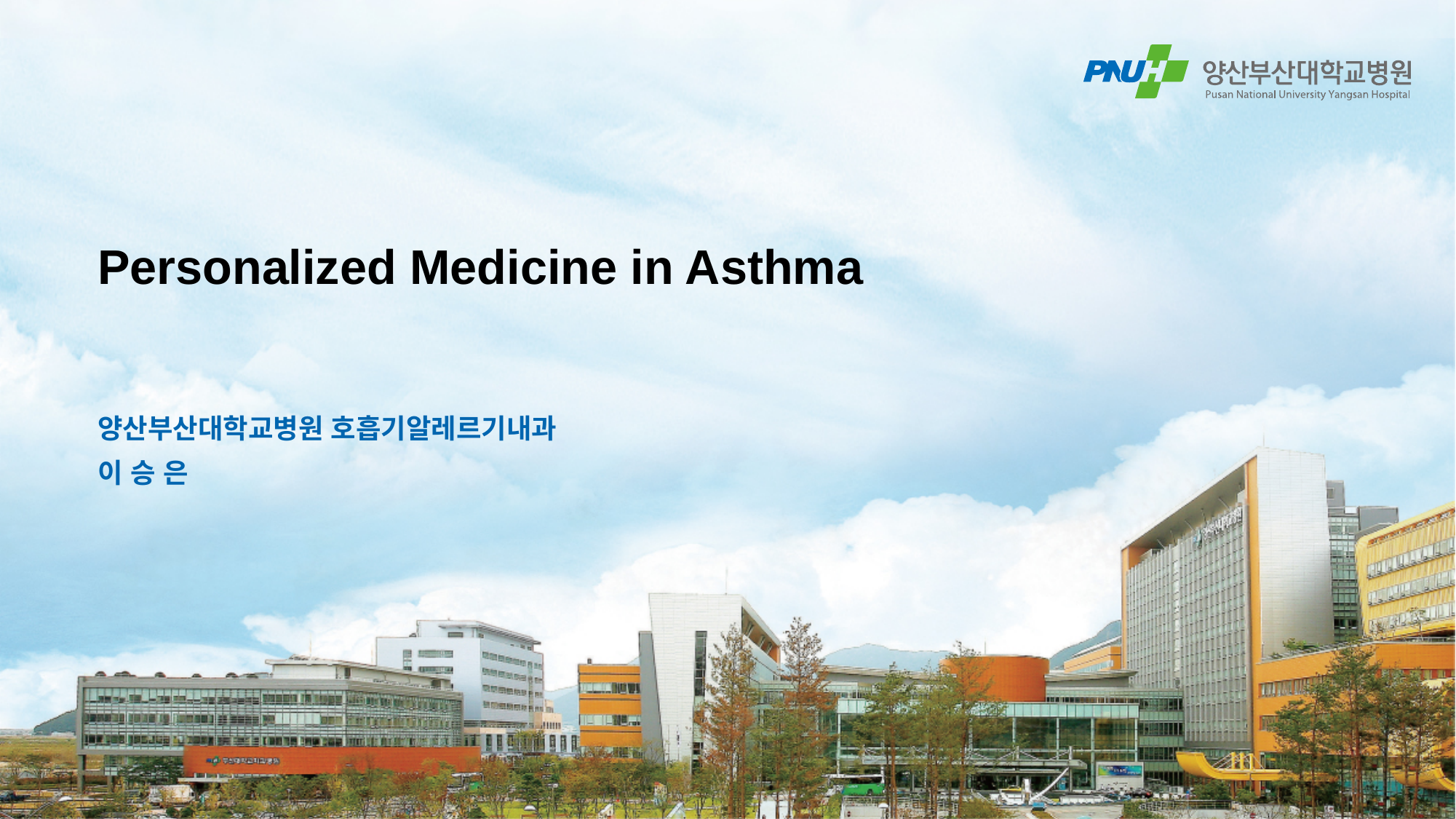

# Personalized Medicine in Asthma
양산부산대학교병원 호흡기알레르기내과
이 승 은